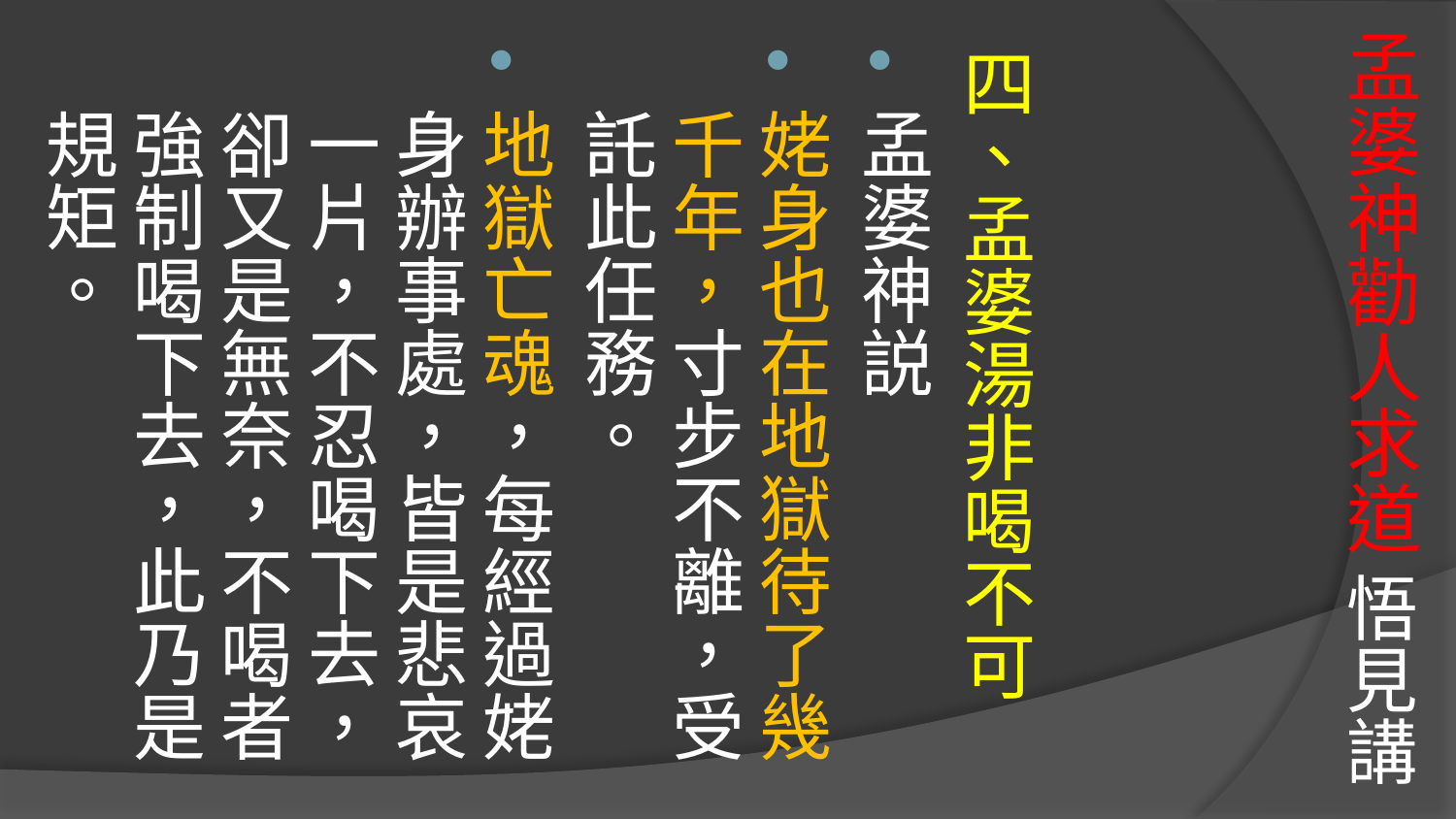

# 孟婆神勸人求道 悟見講
四、孟婆湯非喝不可
孟婆神説
姥身也在地獄待了幾千年，寸步不離，受託此任務。
地獄亡魂，每經過姥身辦事處，皆是悲哀一片，不忍喝下去，卻又是無奈，不喝者強制喝下去，此乃是規矩。